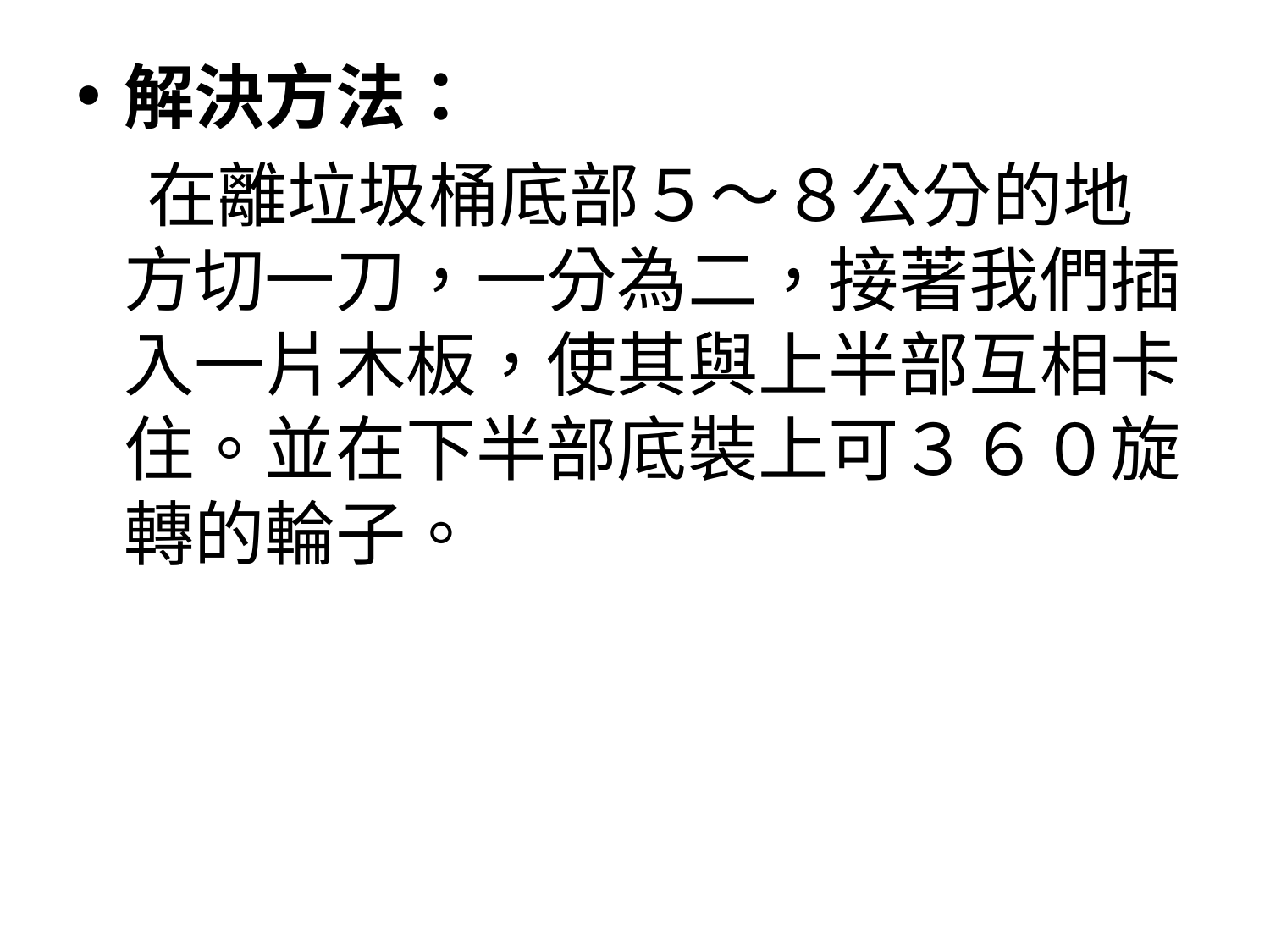

解決方法：
　在離垃圾桶底部５～８公分的地方切一刀，一分為二，接著我們插入一片木板，使其與上半部互相卡住。並在下半部底裝上可３６０旋轉的輪子。